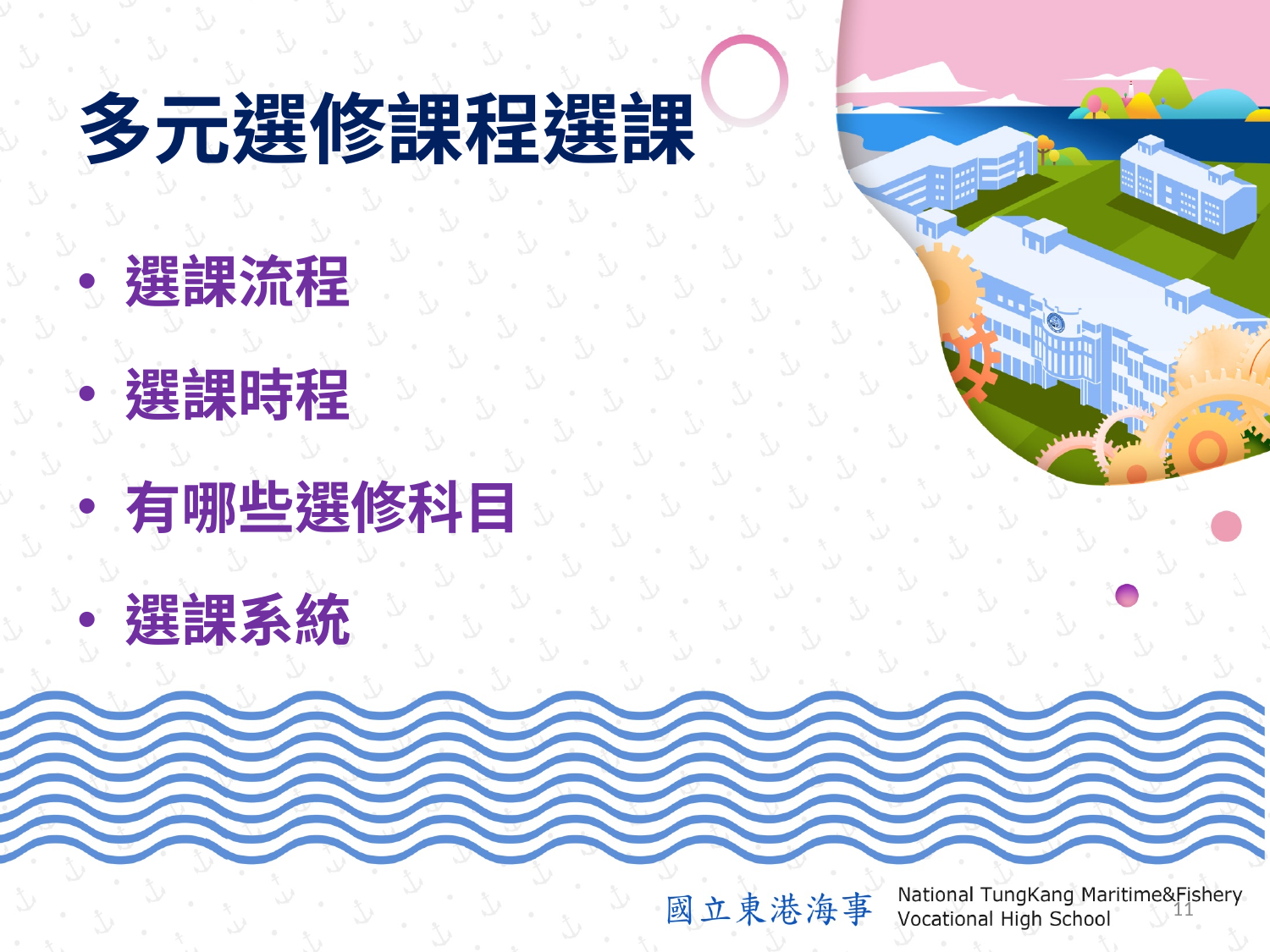

# 多元選修課程選課
選課流程
選課時程
有哪些選修科目
選課系統

11